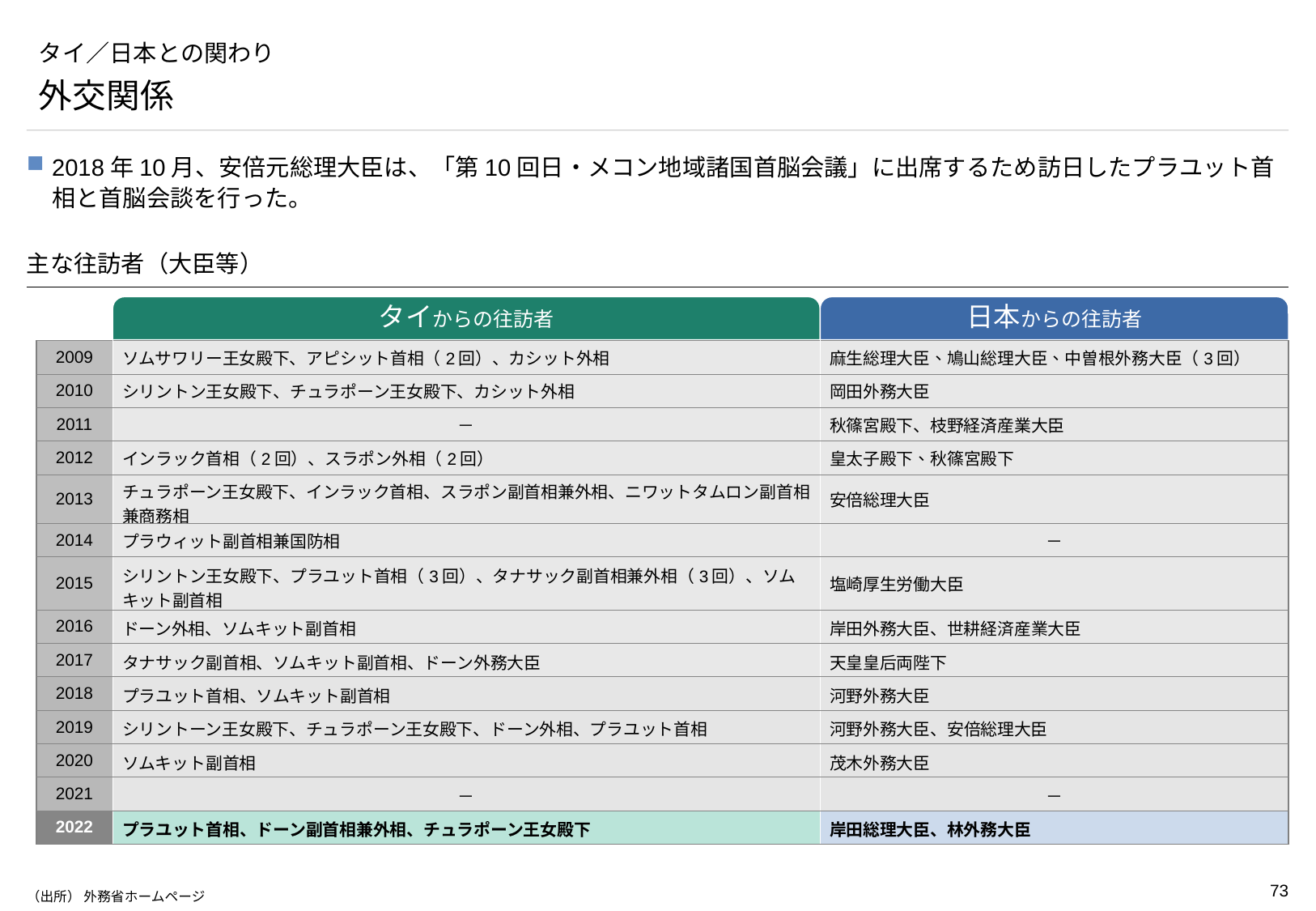

# タイ／日本との関わり
外交関係
2018年10月、安倍元総理大臣は、「第10回日・メコン地域諸国首脳会議」に出席するため訪日したプラユット首相と首脳会談を行った。
主な往訪者（大臣等）
タイからの往訪者
日本からの往訪者
| 2009 | ソムサワリー王女殿下、アピシット首相（2回）、カシット外相 | 麻生総理大臣、鳩山総理大臣、中曽根外務大臣（3回） |
| --- | --- | --- |
| 2010 | シリントン王女殿下、チュラポーン王女殿下、カシット外相 | 岡田外務大臣 |
| 2011 | － | 秋篠宮殿下、枝野経済産業大臣 |
| 2012 | インラック首相（2回）、スラポン外相（2回） | 皇太子殿下、秋篠宮殿下 |
| 2013 | チュラポーン王女殿下、インラック首相、スラポン副首相兼外相、ニワットタムロン副首相兼商務相 | 安倍総理大臣 |
| 2014 | プラウィット副首相兼国防相 | － |
| 2015 | シリントン王女殿下、プラユット首相（3回）、タナサック副首相兼外相（3回）、ソムキット副首相 | 塩崎厚生労働大臣 |
| 2016 | ドーン外相、ソムキット副首相 | 岸田外務大臣、世耕経済産業大臣 |
| 2017 | タナサック副首相、ソムキット副首相、ドーン外務大臣 | 天皇皇后両陛下 |
| 2018 | プラユット首相、ソムキット副首相 | 河野外務大臣 |
| 2019 | シリントーン王女殿下、チュラポーン王女殿下、ドーン外相、プラユット首相 | 河野外務大臣、安倍総理大臣 |
| 2020 | ソムキット副首相 | 茂木外務大臣 |
| 2021 | － | － |
| 2022 | プラユット首相、ドーン副首相兼外相、チュラポーン王女殿下 | 岸田総理大臣、林外務大臣 |
（出所） 外務省ホームページ